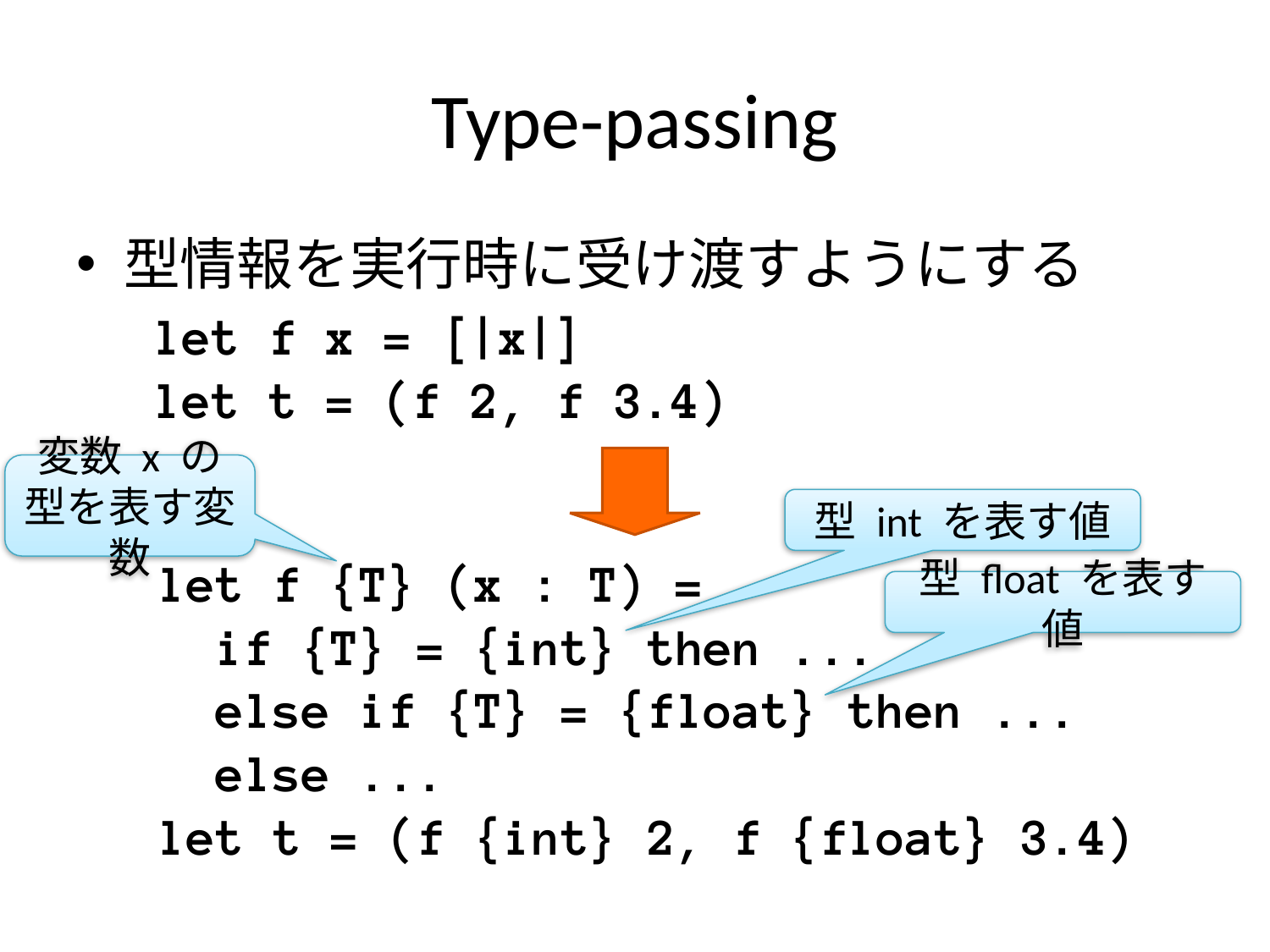

# Type-passing
型情報を実行時に受け渡すようにする
let f x = [|x|]
let t = (f 2, f 3.4)

変数 x の型を表す変数
型 int を表す値
let f {T} (x : T) =
  if {T} = {int} then ...
  else if {T} = {float} then ...
  else ...
let t = (f {int} 2, f {float} 3.4)
型 float を表す値